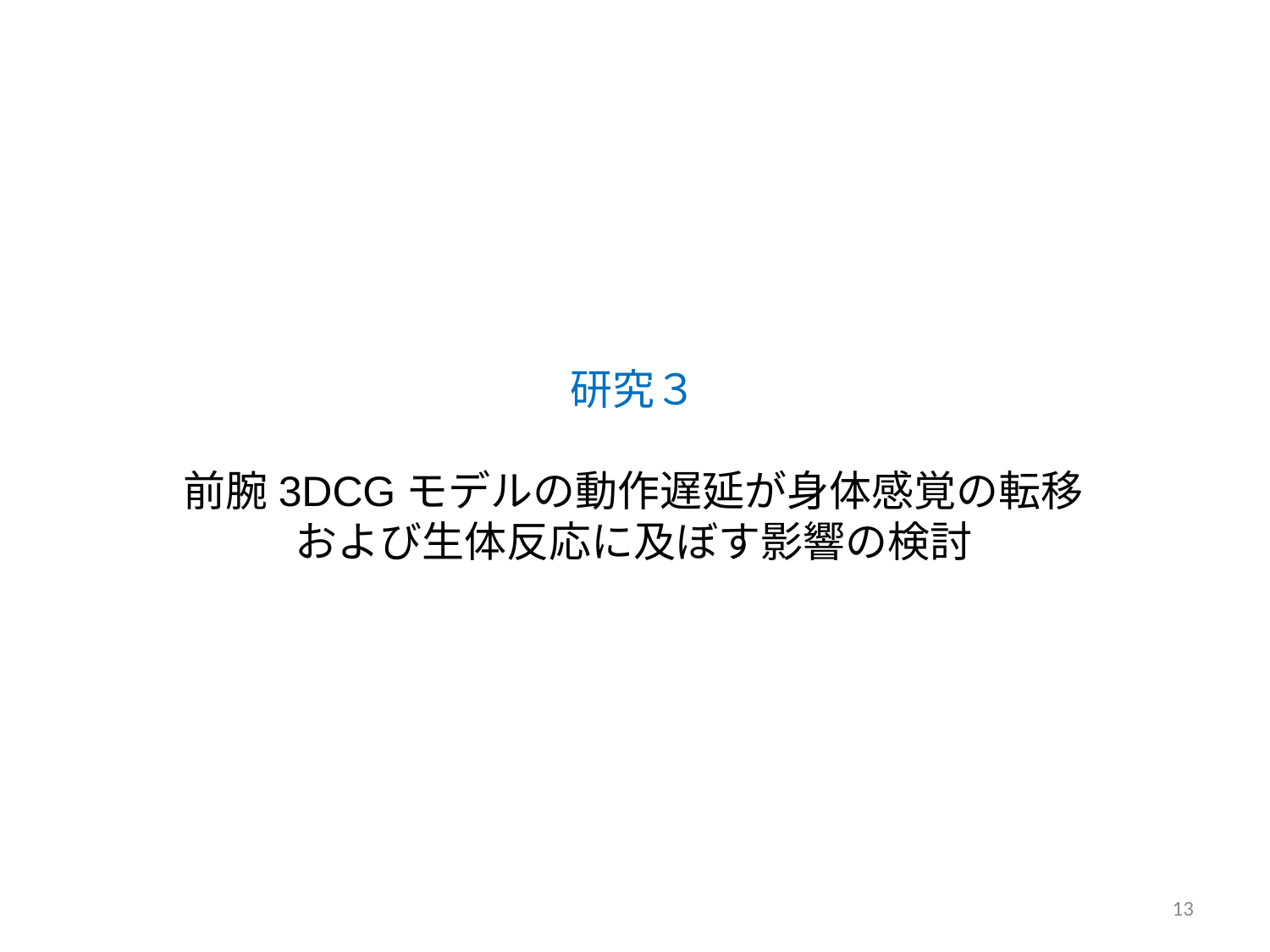

研究３

前腕3DCGモデルの動作遅延が身体感覚の転移
および生体反応に及ぼす影響の検討
13